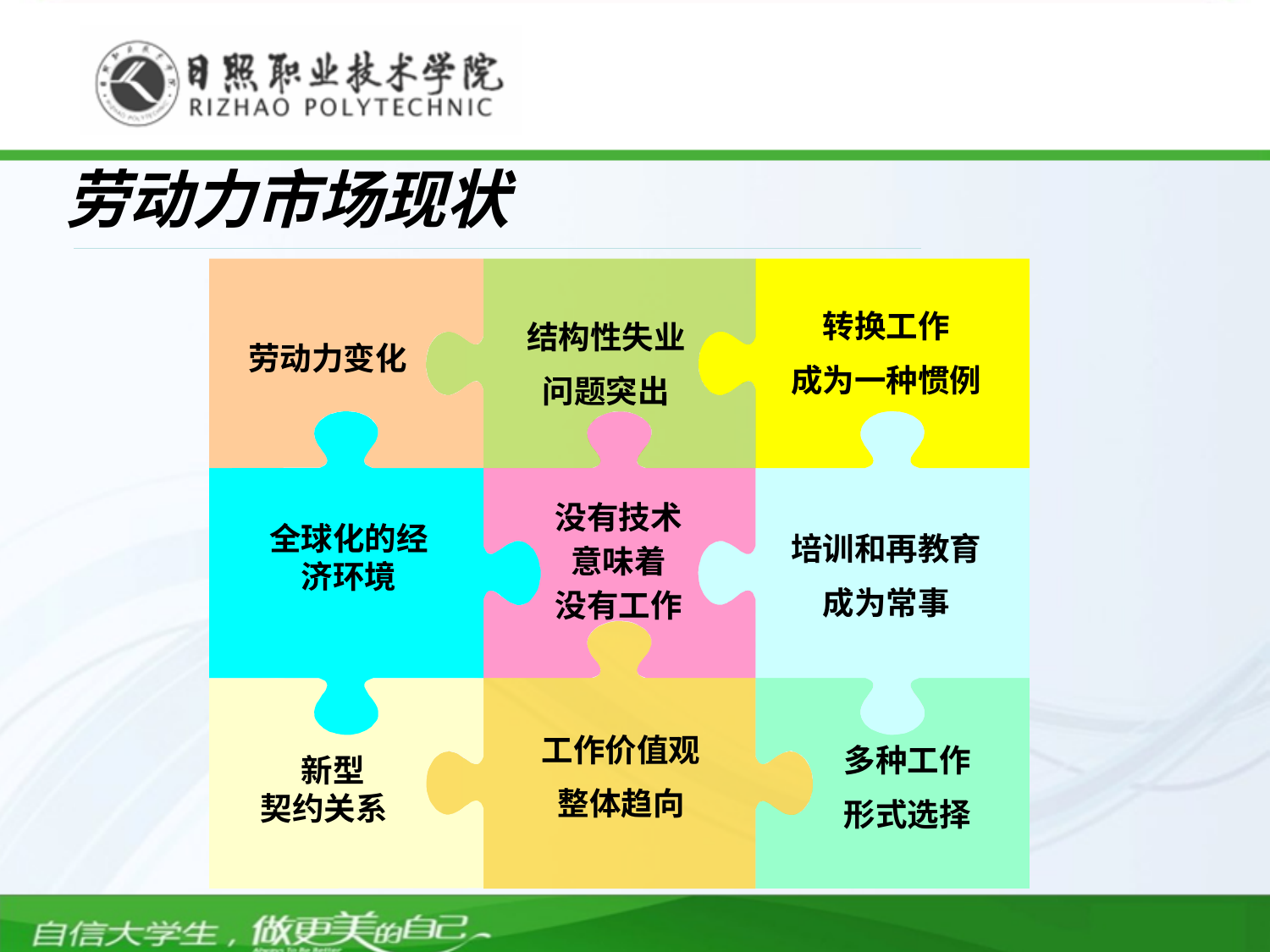

劳动力市场现状

转换工作
成为一种惯例
结构性失业
问题突出
劳动力变化

没有技术
意味着
没有工作
全球化的经济环境
培训和再教育
成为常事

工作价值观
整体趋向
多种工作
形式选择
新型
契约关系